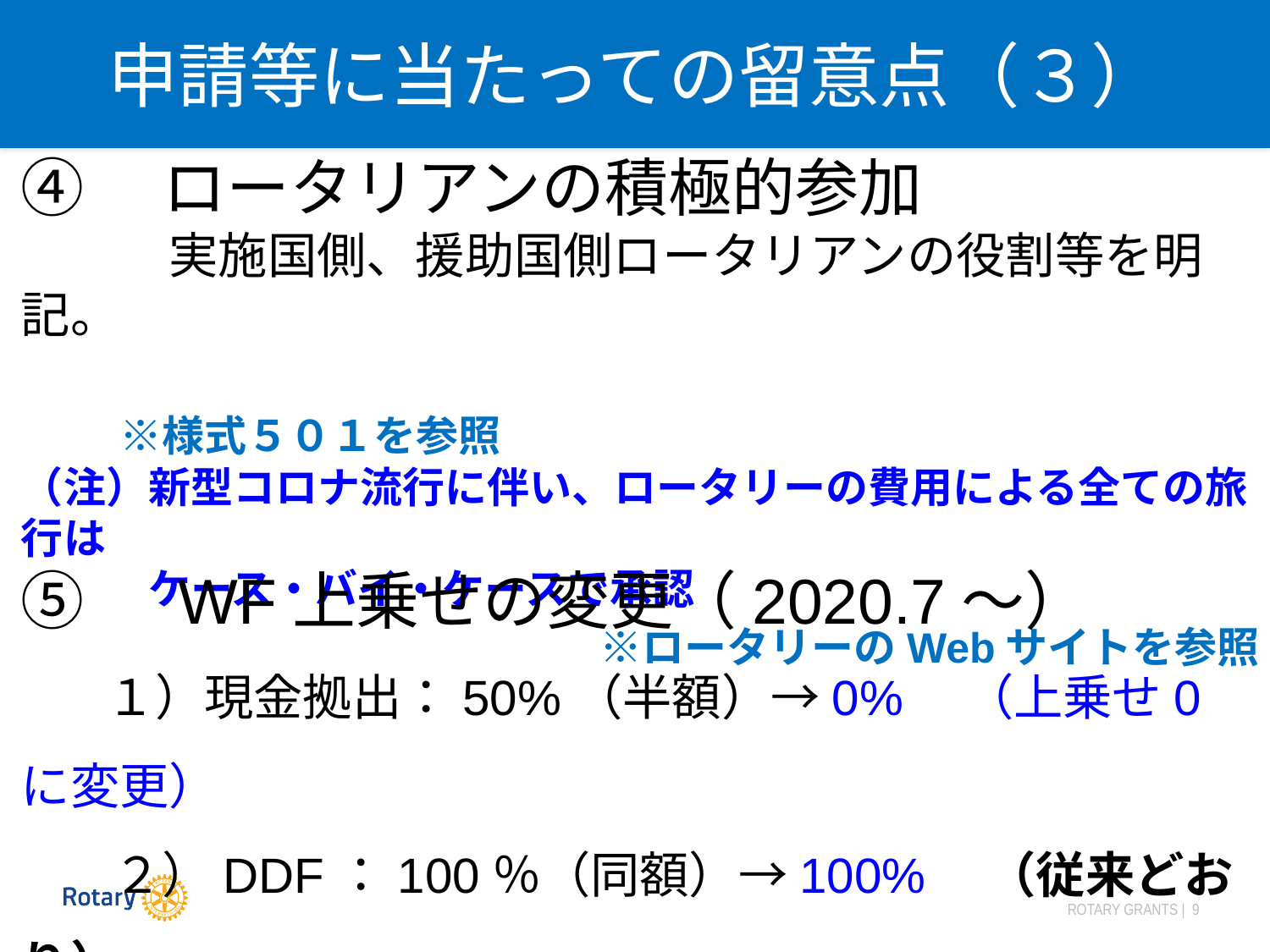

申請等に当たっての留意点（３）

④　ロータリアンの積極的参加
　　　実施国側、援助国側ロータリアンの役割等を明記。
　　　　　　　　　　　　　　　　　　　　　　　　　　　※様式５０１を参照
（注）新型コロナ流行に伴い、ロータリーの費用による全ての旅行は
　　　ケース・バイ・ケースで承認
　※ロータリーのWebサイトを参照
⑤　WF上乗せの変更（2020.7～）
　　１）現金拠出：50%（半額）→0%　（上乗せ0に変更）
　　２）DDF：100％（同額）→100%　（従来どおり）
　　※『授与と受諾の条件』（2020年7月版）を参照